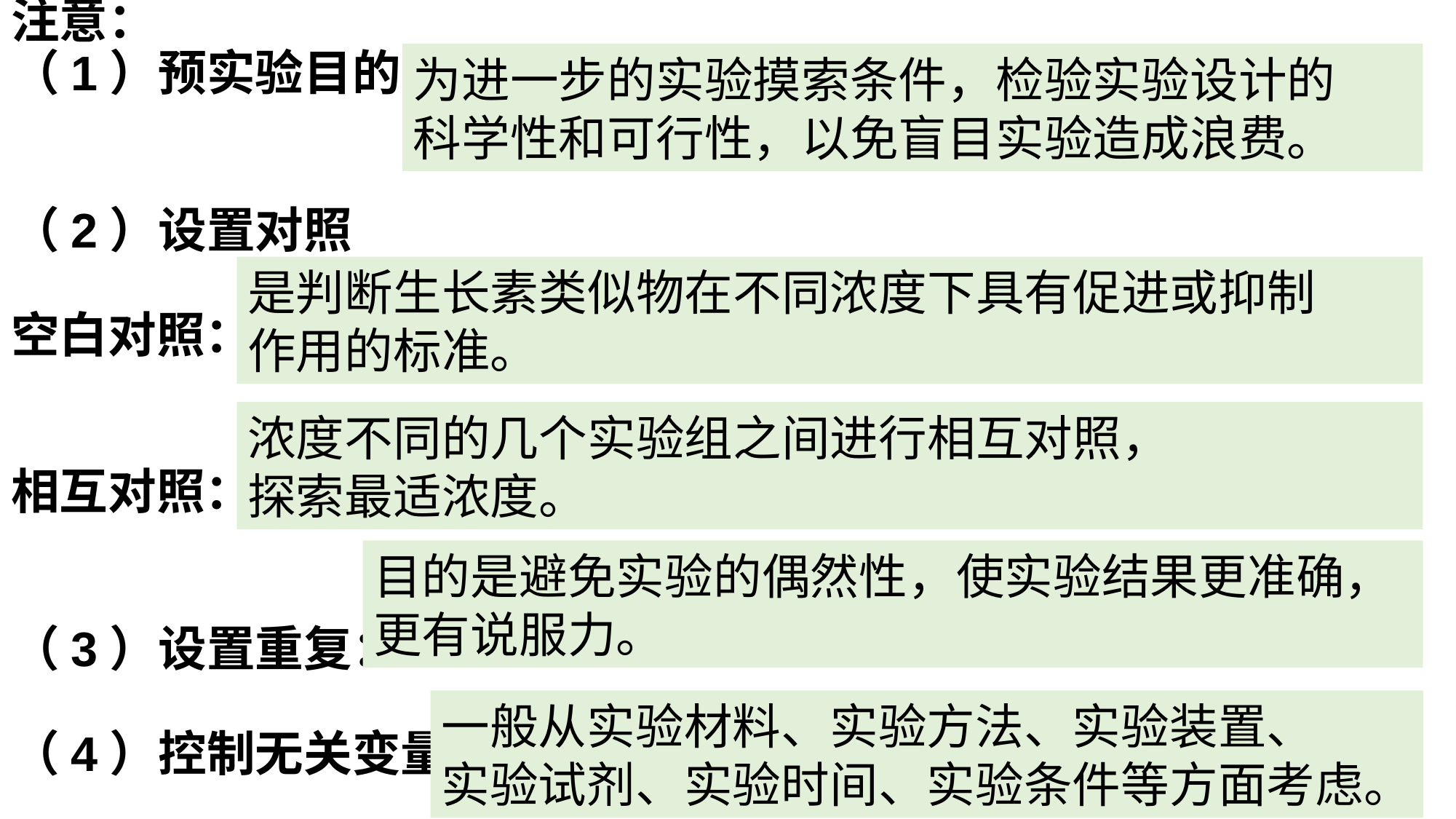

# 注意： （1）预实验目的： （2）设置对照 空白对照： 相互对照： （3）设置重复： （4）控制无关变量：
为进一步的实验摸索条件，检验实验设计的
科学性和可行性，以免盲目实验造成浪费。
是判断生长素类似物在不同浓度下具有促进或抑制
作用的标准。
浓度不同的几个实验组之间进行相互对照，
探索最适浓度。
目的是避免实验的偶然性，使实验结果更准确，
更有说服力。
一般从实验材料、实验方法、实验装置、
实验试剂、实验时间、实验条件等方面考虑。